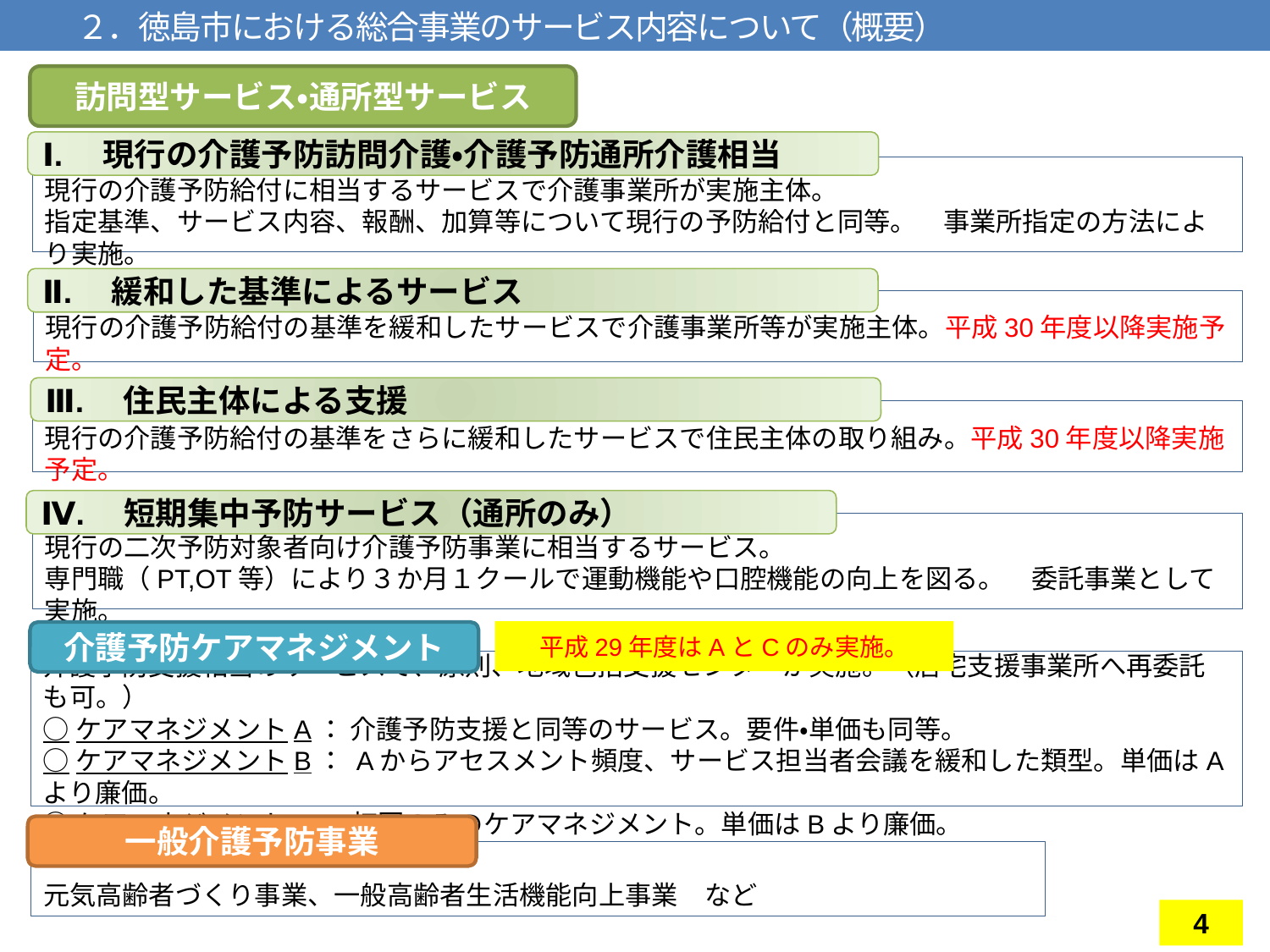

# ２．徳島市における総合事業のサービス内容について（概要）
訪問型サービス・通所型サービス
Ⅰ.　現行の介護予防訪問介護・介護予防通所介護相当

現行の介護予防給付に相当するサービスで介護事業所が実施主体。
指定基準、サービス内容、報酬、加算等について現行の予防給付と同等。　事業所指定の方法により実施。
Ⅱ.　緩和した基準によるサービス

現行の介護予防給付の基準を緩和したサービスで介護事業所等が実施主体。平成30年度以降実施予定。
Ⅲ.　住民主体による支援

現行の介護予防給付の基準をさらに緩和したサービスで住民主体の取り組み。平成30年度以降実施予定。
Ⅳ.　短期集中予防サービス（通所のみ）

現行の二次予防対象者向け介護予防事業に相当するサービス。
専門職（PT,OT等）により３か月１クールで運動機能や口腔機能の向上を図る。　委託事業として実施。
平成29年度はAとCのみ実施。
介護予防ケアマネジメント

介護予防支援相当のサービスで、原則、地域包括支援センターが実施。（居宅支援事業所へ再委託も可。）
○ケアマネジメントA： 介護予防支援と同等のサービス。要件・単価も同等。
○ケアマネジメントB： Aからアセスメント頻度、サービス担当者会議を緩和した類型。単価はAより廉価。
○ケアマネジメントC： 初回のみのケアマネジメント。単価はBより廉価。
一般介護予防事業

元気高齢者づくり事業、一般高齢者生活機能向上事業　など
4